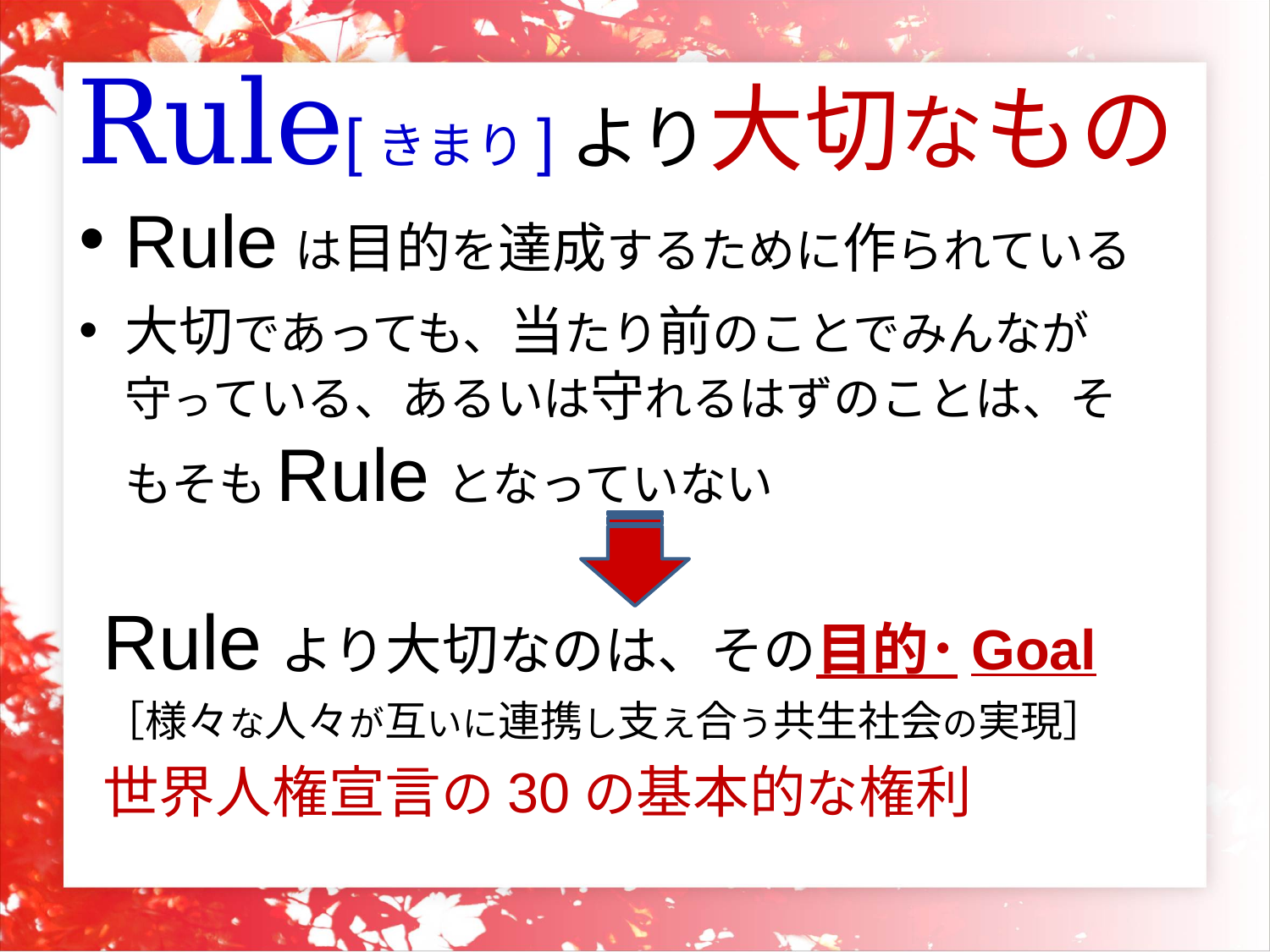

# Rule[きまり]より大切なもの
Ruleは目的を達成するために作られている
大切であっても、当たり前のことでみんなが守っている、あるいは守れるはずのことは、そもそもRuleとなっていない

Ruleより大切なのは、その目的･Goal
［様々な人々が互いに連携し支え合う共生社会の実現］
世界人権宣言の30の基本的な権利